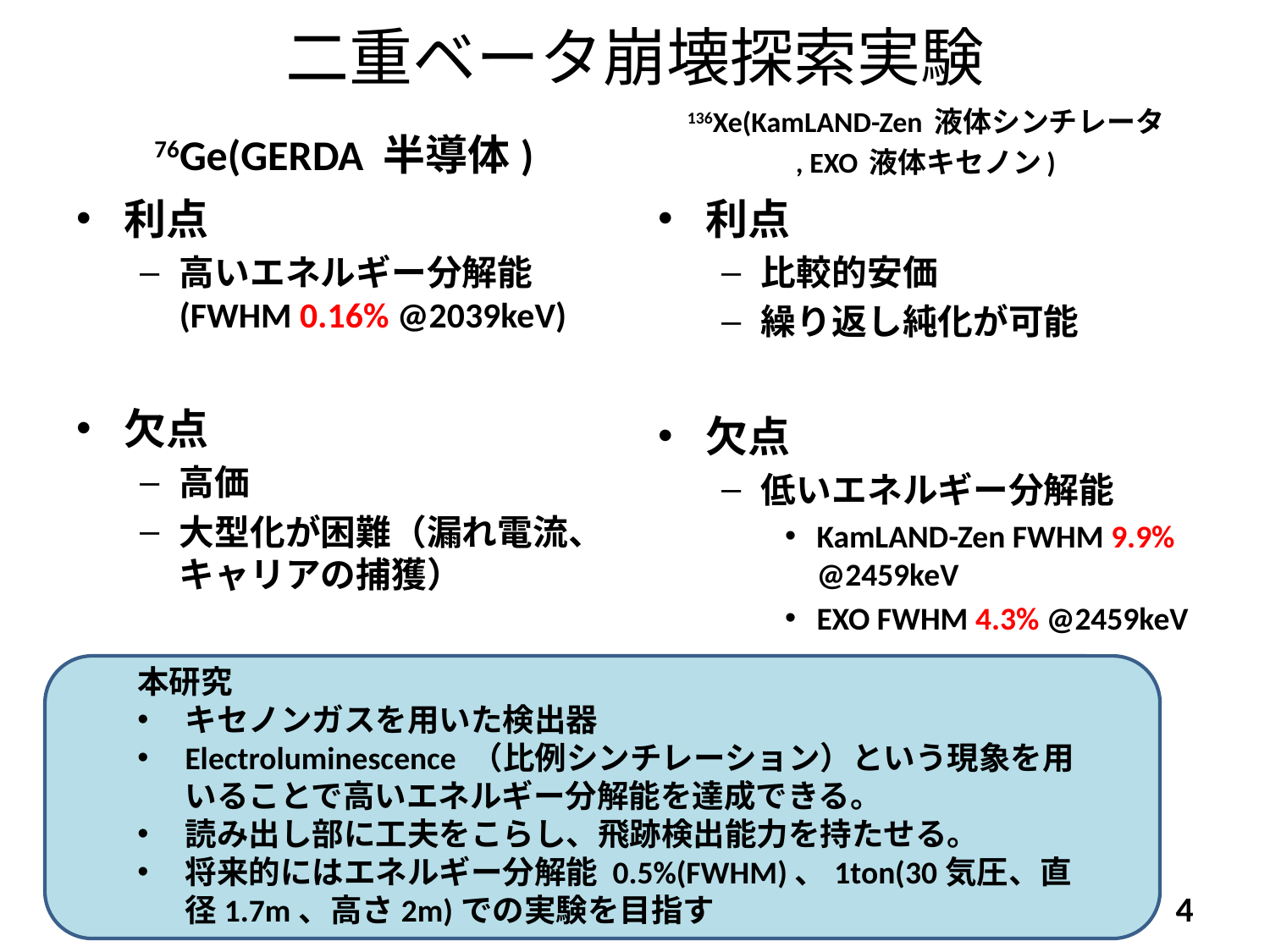

# 二重ベータ崩壊探索実験
76Ge(GERDA 半導体)
136Xe(KamLAND-Zen 液体シンチレータ
, EXO 液体キセノン)
利点
高いエネルギー分解能(FWHM 0.16% @2039keV)

欠点
高価
大型化が困難（漏れ電流、キャリアの捕獲）
利点
比較的安価
繰り返し純化が可能

欠点
低いエネルギー分解能
KamLAND-Zen FWHM 9.9% @2459keV
EXO FWHM 4.3% @2459keV

本研究
キセノンガスを用いた検出器
Electroluminescence （比例シンチレーション）という現象を用いることで高いエネルギー分解能を達成できる。
読み出し部に工夫をこらし、飛跡検出能力を持たせる。
将来的にはエネルギー分解能 0.5%(FWHM)、1ton(30気圧、直径1.7m、高さ2m)での実験を目指す
4